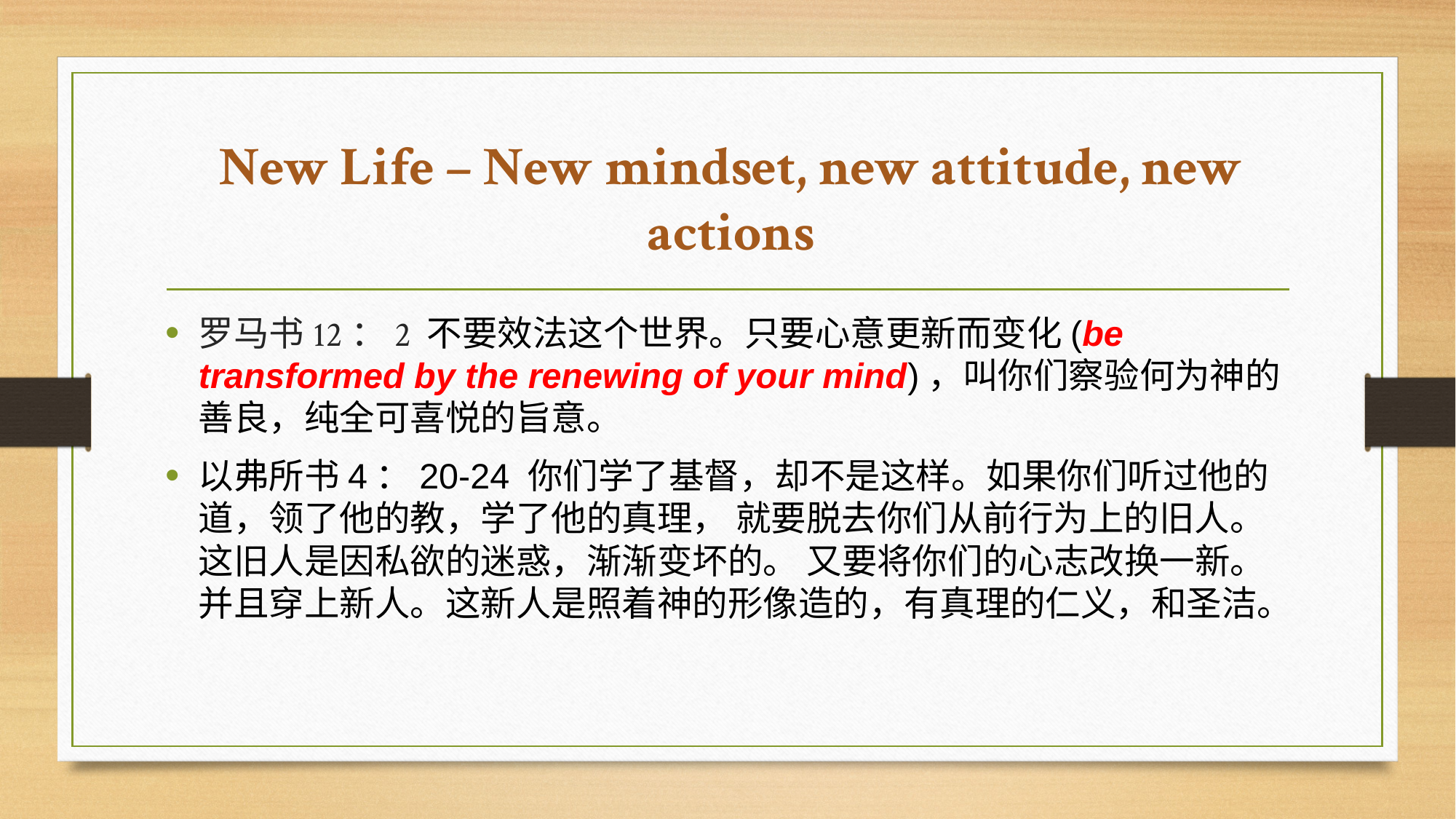

# New Life – New mindset, new attitude, new actions
罗马书12：2 不要效法这个世界。只要心意更新而变化(be transformed by the renewing of your mind)，叫你们察验何为神的善良，纯全可喜悦的旨意。
以弗所书4：20-24 你们学了基督，却不是这样。如果你们听过他的道，领了他的教，学了他的真理， 就要脱去你们从前行为上的旧人。这旧人是因私欲的迷惑，渐渐变坏的。 又要将你们的心志改换一新。
并且穿上新人。这新人是照着神的形像造的，有真理的仁义，和圣洁。